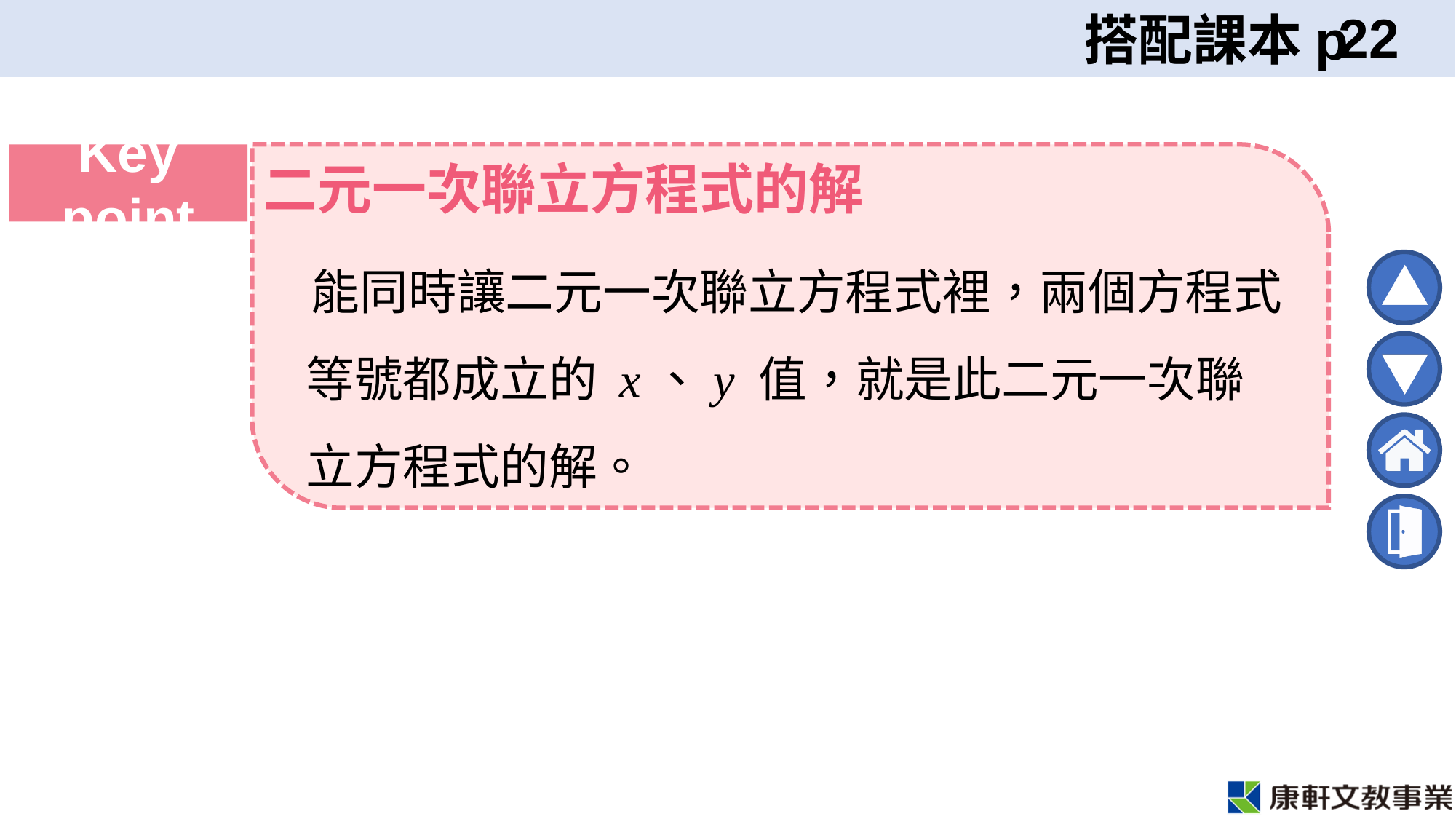

22

Key point
二元一次聯立方程式的解
　能同時讓二元一次聯立方程式裡，兩個方程式等號都成立的 x、y 值，就是此二元一次聯立方程式的解。